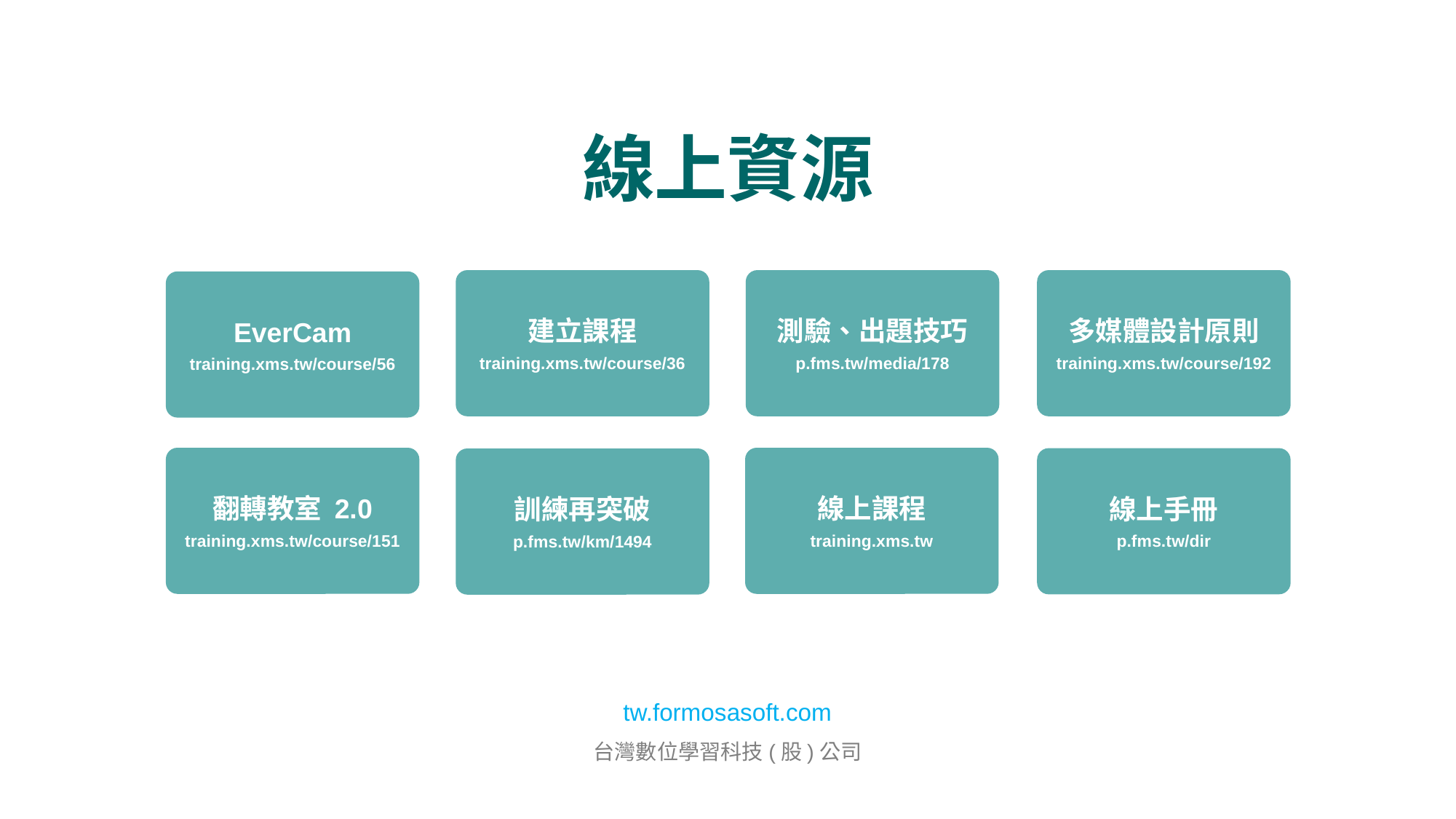

# 線上資源
建立課程
training.xms.tw/course/36
測驗、出題技巧
p.fms.tw/media/178
多媒體設計原則
training.xms.tw/course/192
EverCam
training.xms.tw/course/56
翻轉教室 2.0
training.xms.tw/course/151
線上課程
training.xms.tw
線上手冊
p.fms.tw/dir
訓練再突破
p.fms.tw/km/1494
tw.formosasoft.com
台灣數位學習科技(股)公司